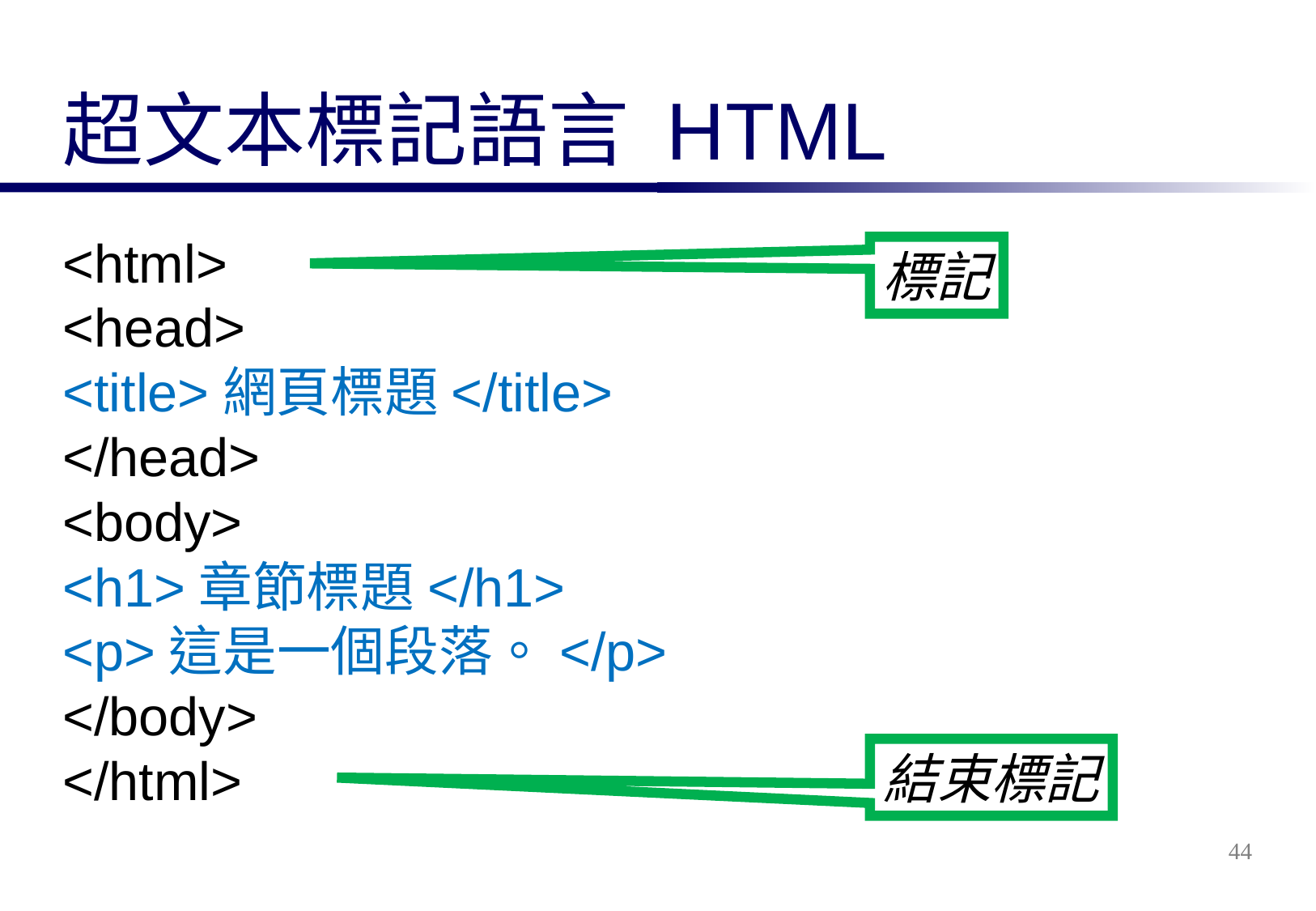

# 超文本標記語言 HTML
<html>
標記
<head>
<title>網頁標題</title>
</head>
<body>
<h1>章節標題</h1>
<p>這是一個段落。</p>
</body>
結束標記
</html>
44